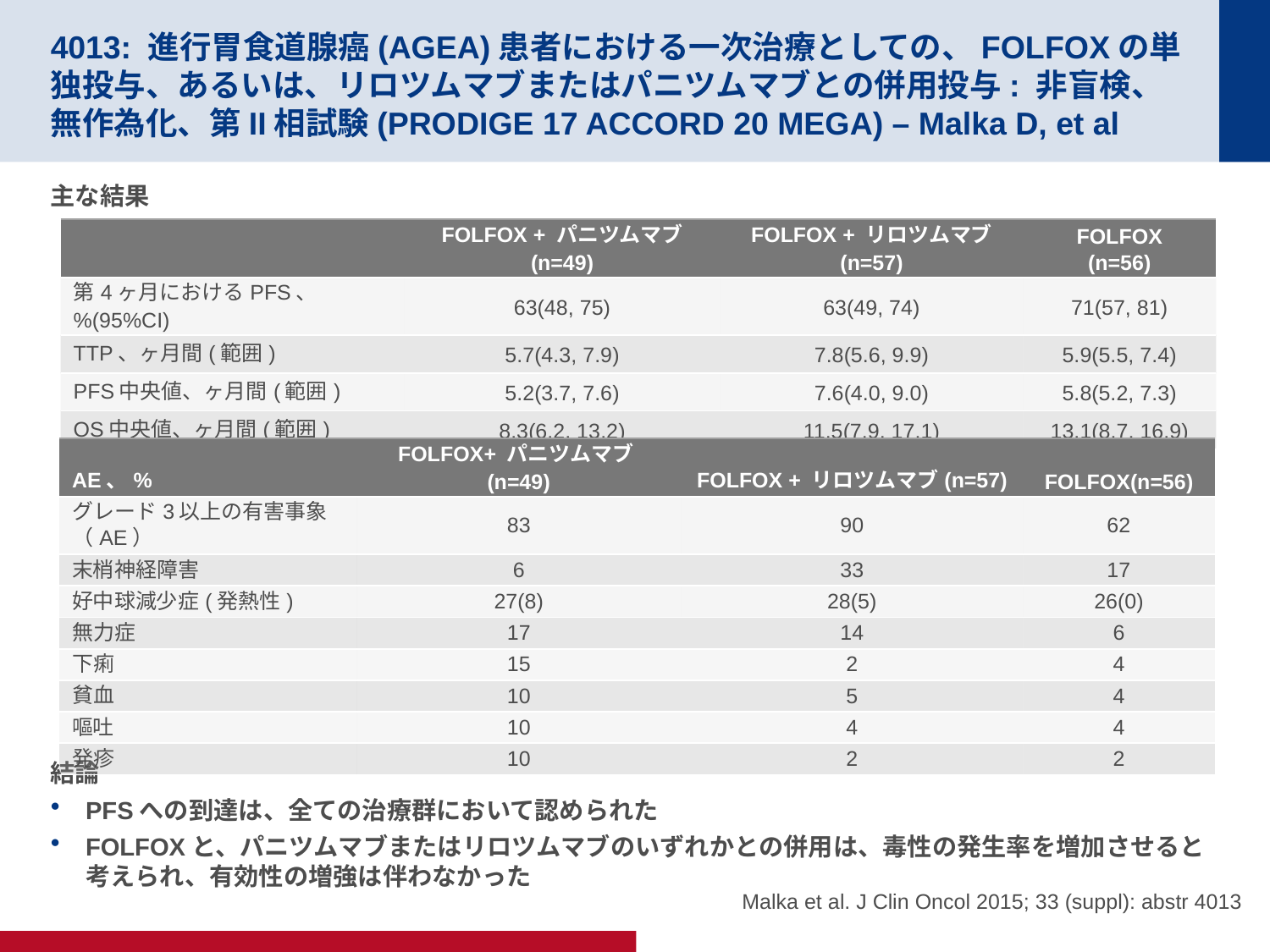

# 4013: 進行胃食道腺癌(AGEA)患者における一次治療としての、FOLFOXの単独投与、あるいは、リロツムマブまたはパニツムマブとの併用投与: 非盲検、無作為化、第II相試験(PRODIGE 17 ACCORD 20 MEGA) – Malka D, et al
主な結果

結論
PFSへの到達は、全ての治療群において認められた
FOLFOXと、パニツムマブまたはリロツムマブのいずれかとの併用は、毒性の発生率を増加させると考えられ、有効性の増強は伴わなかった
|  | FOLFOX + パニツムマブ (n=49) | FOLFOX + リロツムマブ (n=57) | FOLFOX (n=56) |
| --- | --- | --- | --- |
| 第4ヶ月におけるPFS、%(95%CI) | 63(48, 75) | 63(49, 74) | 71(57, 81) |
| TTP、ヶ月間(範囲) | 5.7(4.3, 7.9) | 7.8(5.6, 9.9) | 5.9(5.5, 7.4) |
| PFS中央値、ヶ月間(範囲) | 5.2(3.7, 7.6) | 7.6(4.0, 9.0) | 5.8(5.2, 7.3) |
| OS中央値、ヶ月間(範囲) | 8.3(6.2, 13.2) | 11.5(7.9, 17.1) | 13.1(8.7, 16.9) |
| AE、% | FOLFOX+ パニツムマブ(n=49) | FOLFOX + リロツムマブ(n=57) | FOLFOX(n=56) |
| --- | --- | --- | --- |
| グレード3以上の有害事象（AE） | 83 | 90 | 62 |
| 末梢神経障害 | 6 | 33 | 17 |
| 好中球減少症(発熱性) | 27(8) | 28(5) | 26(0) |
| 無力症 | 17 | 14 | 6 |
| 下痢 | 15 | 2 | 4 |
| 貧血 | 10 | 5 | 4 |
| 嘔吐 | 10 | 4 | 4 |
| 発疹 | 10 | 2 | 2 |
Malka et al. J Clin Oncol 2015; 33 (suppl): abstr 4013